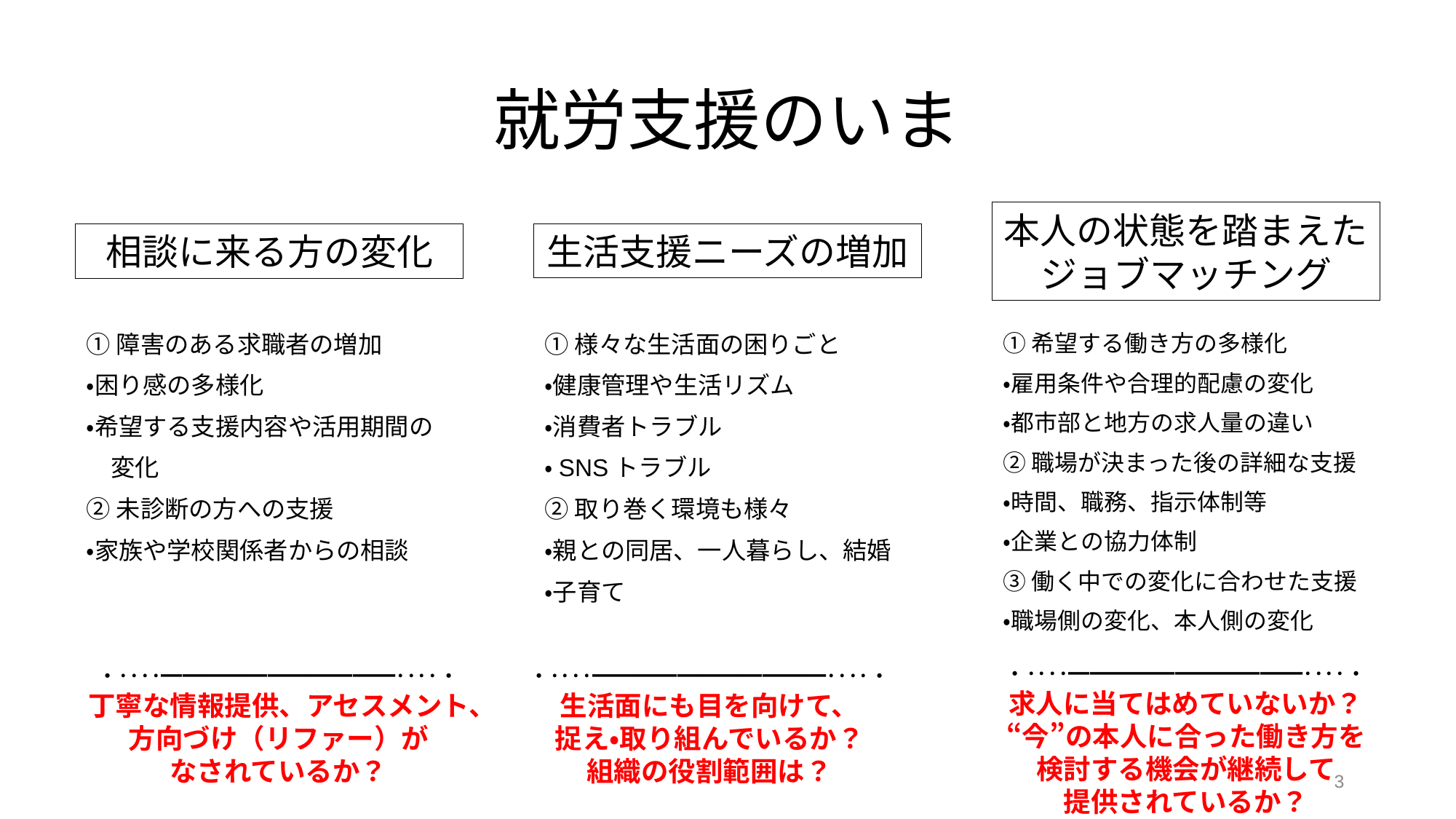

# 就労支援のいま
本人の状態を踏まえたジョブマッチング
生活支援ニーズの増加
相談に来る方の変化
①様々な生活面の困りごと
・健康管理や生活リズム
・消費者トラブル
・SNSトラブル
②取り巻く環境も様々
・親との同居、一人暮らし、結婚
・子育て
①希望する働き方の多様化
・雇用条件や合理的配慮の変化
・都市部と地方の求人量の違い
②職場が決まった後の詳細な支援
・時間、職務、指示体制等
・企業との協力体制
③働く中での変化に合わせた支援
・職場側の変化、本人側の変化

①障害のある求職者の増加
・困り感の多様化
・希望する支援内容や活用期間の
　変化
②未診断の方への支援
・家族や学校関係者からの相談
・････━━━━━━━━━━━････・
求人に当てはめていないか？“今”の本人に合った働き方を
検討する機会が継続して
提供されているか？
・････━━━━━━━━━━━････・
丁寧な情報提供、アセスメント、方向づけ（リファー）が
なされているか？

・････━━━━━━━━━━━････・
生活面にも目を向けて、
捉え・取り組んでいるか？
組織の役割範囲は？
3